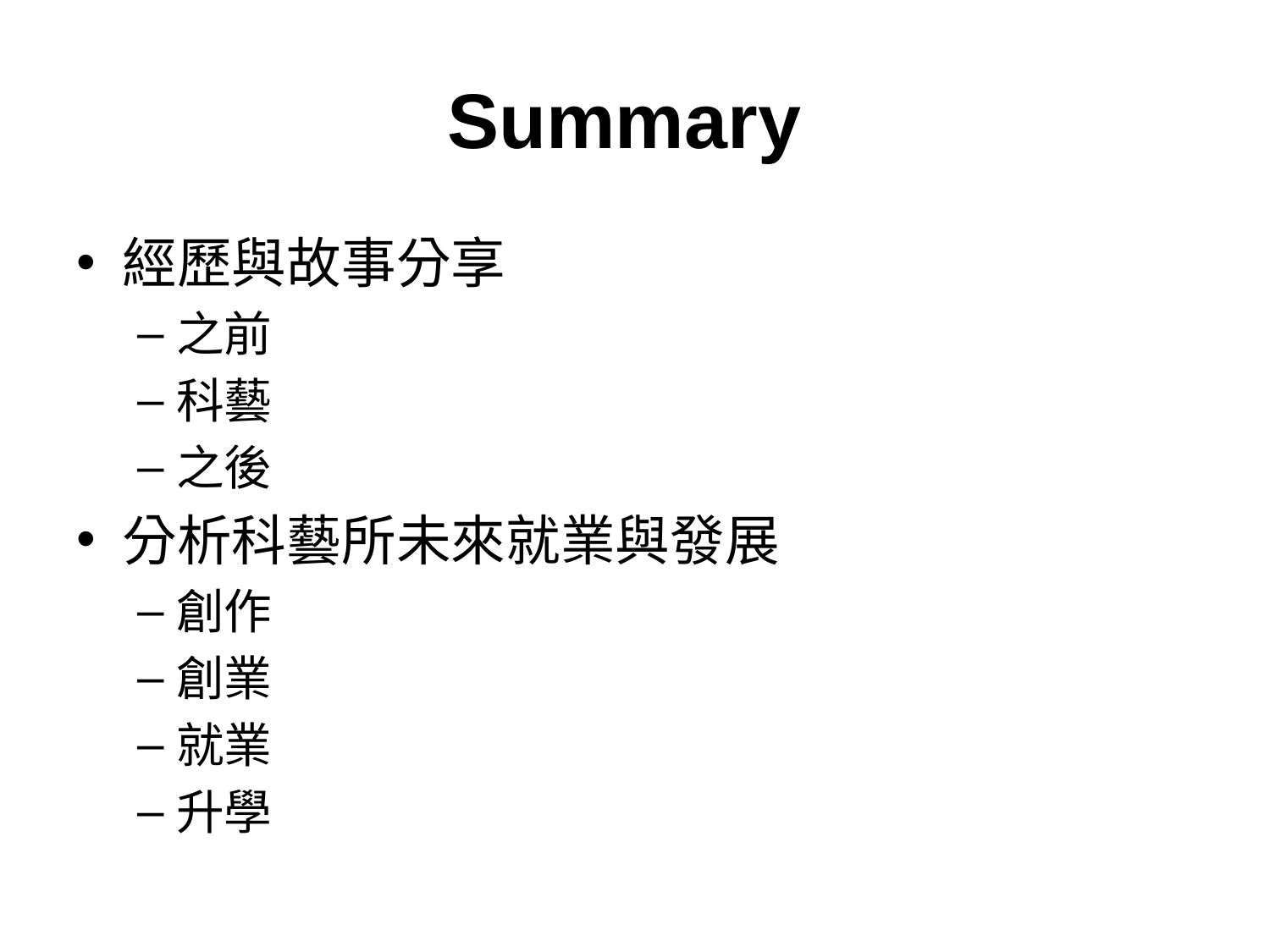

# Summary
經歷與故事分享
之前
科藝
之後
分析科藝所未來就業與發展
創作
創業
就業
升學